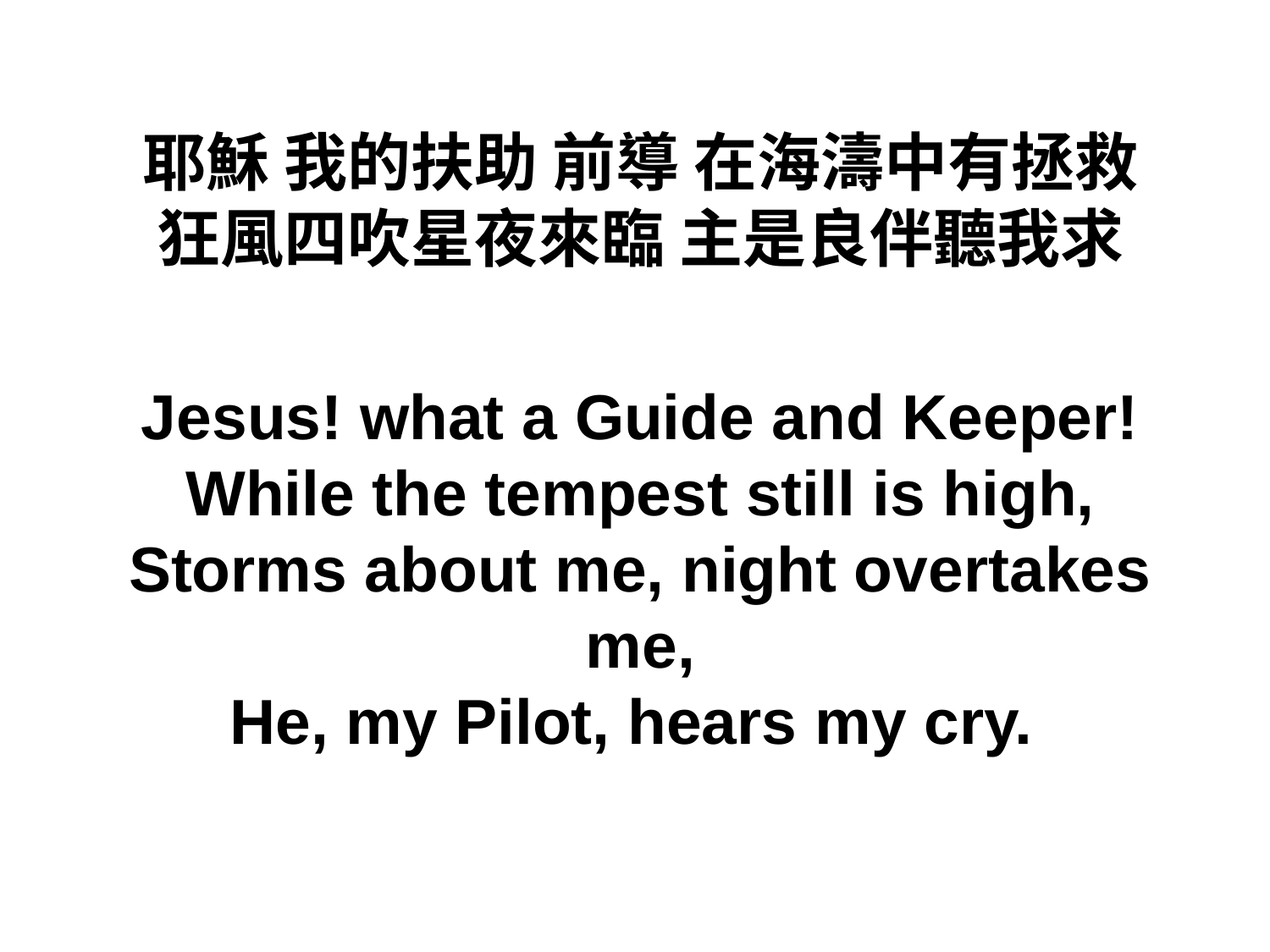

耶穌 我的扶助 前導 在海濤中有拯救
狂風四吹星夜來臨 主是良伴聽我求

Jesus! what a Guide and Keeper!
While the tempest still is high,
Storms about me, night overtakes me,
He, my Pilot, hears my cry.